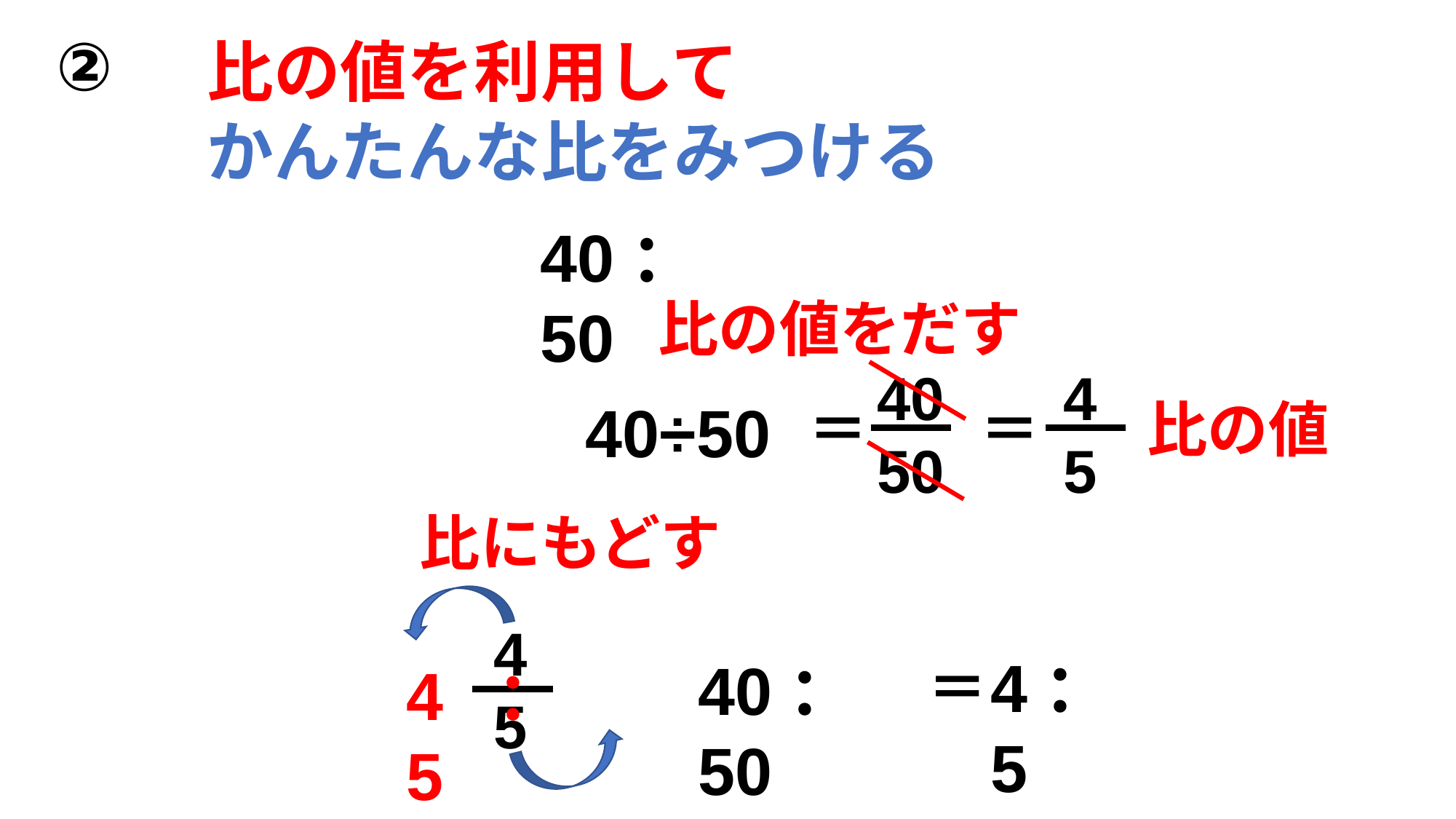

②
比の値を利用して
かんたんな比をみつける
40：50
比の値をだす
4
5
4050
＝
＝
比の値
40÷50
比にもどす

4
5
4：5
40：50
＝
4  ：  5